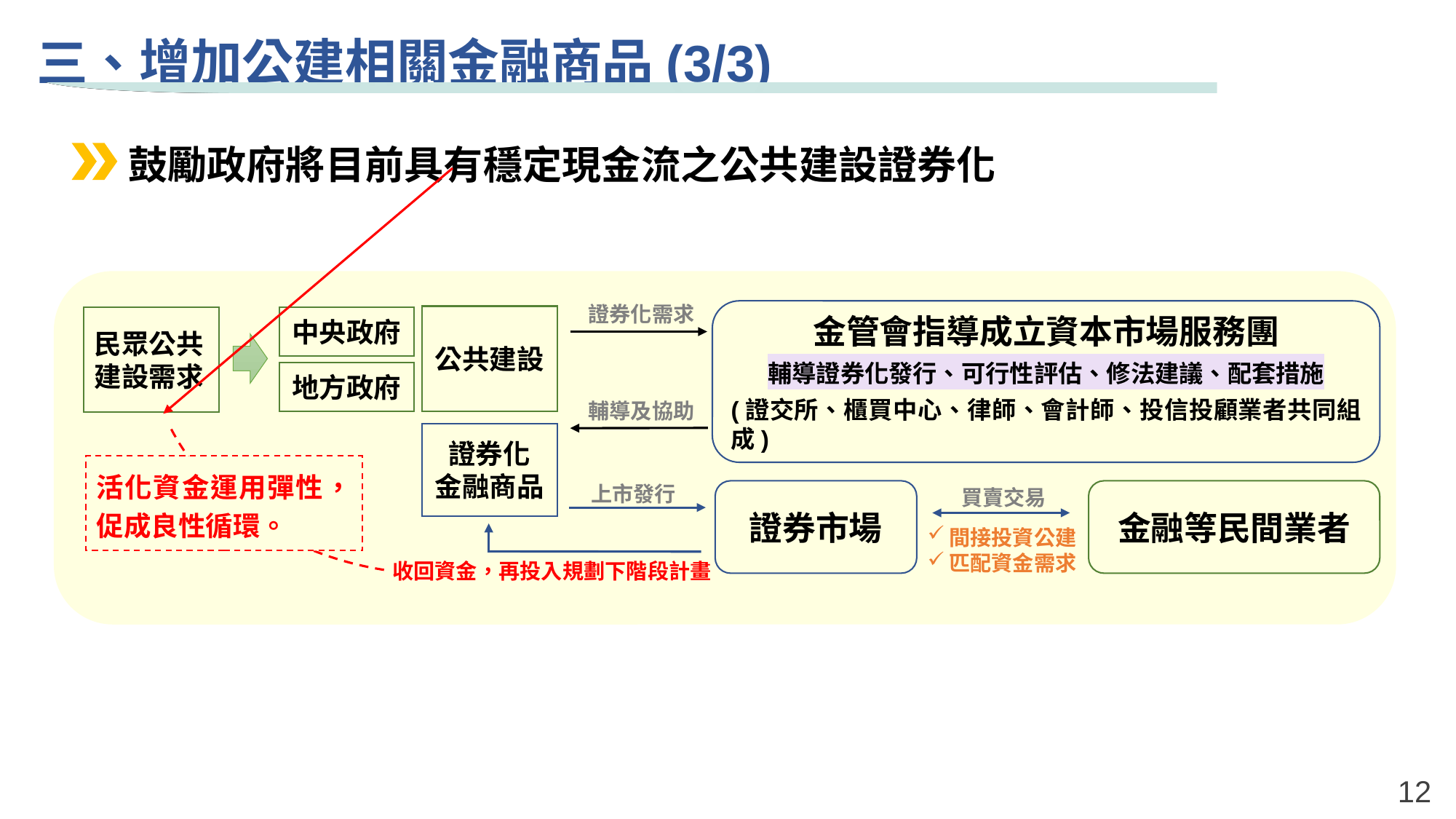

三、增加公建相關金融商品(3/3)

鼓勵政府將目前具有穩定現金流之公共建設證券化

證券化需求
金管會指導成立資本市場服務團
輔導證券化發行、可行性評估、修法建議、配套措施
(證交所、櫃買中心、律師、會計師、投信投顧業者共同組成)
公共建設
民眾公共建設需求
中央政府

地方政府
輔導及協助
證券化
金融商品
活化資金運用彈性，促成良性循環。
上市發行
買賣交易
金融等民間業者
證券市場
間接投資公建
匹配資金需求
收回資金，再投入規劃下階段計畫
12